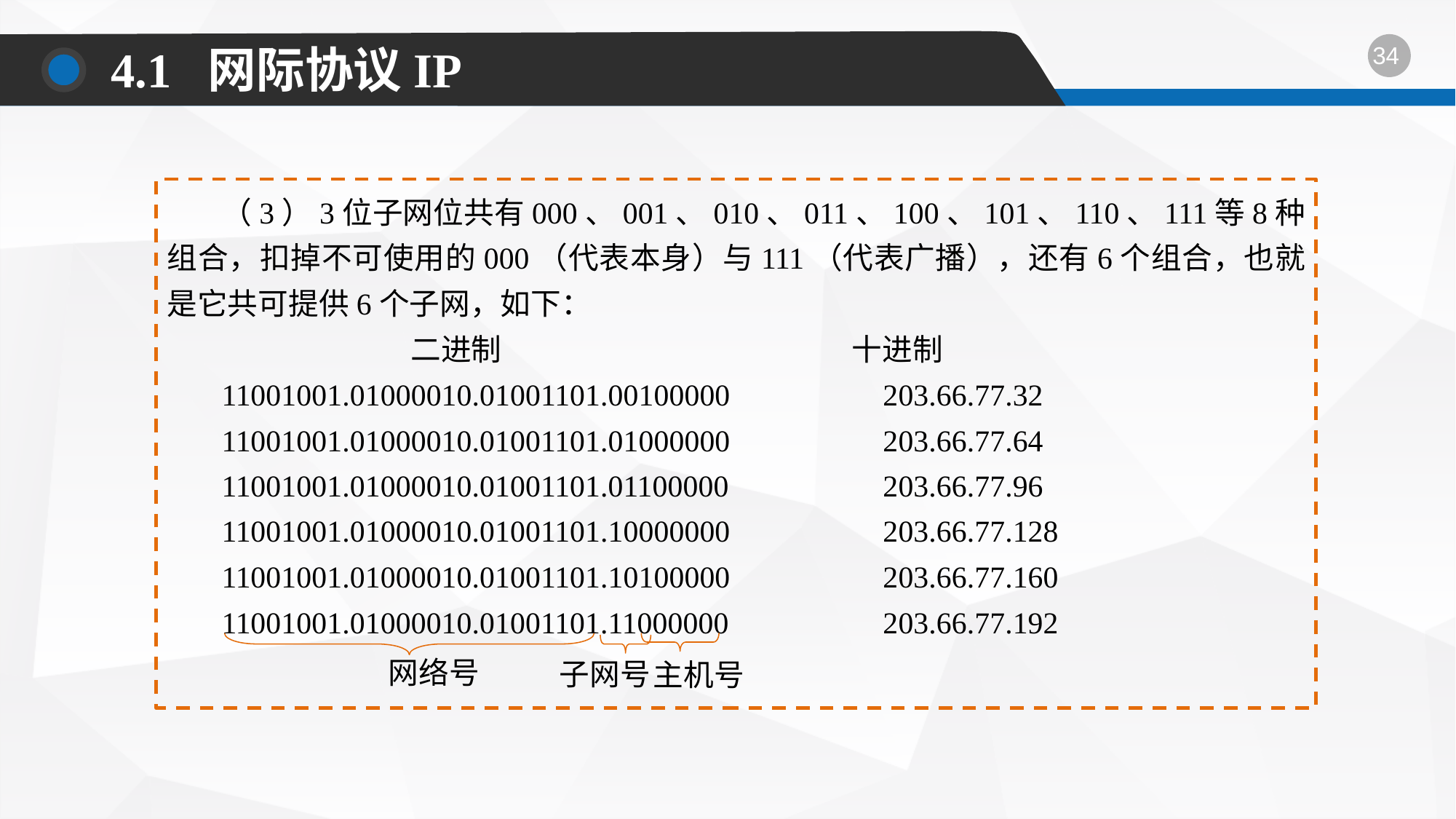

4.1  网际协议IP
（3）3位子网位共有000、001、010、011、100、101、110、111等8种组合，扣掉不可使用的000（代表本身）与111（代表广播），还有6个组合，也就是它共可提供6个子网，如下：
                           二进制                                                    十进制
11001001.01000010.01001101.00100000	        203.66.77.32
11001001.01000010.01001101.01000000	        203.66.77.64
11001001.01000010.01001101.01100000	        203.66.77.96
11001001.01000010.01001101.10000000	        203.66.77.128
11001001.01000010.01001101.10100000	        203.66.77.160
11001001.01000010.01001101.11000000	        203.66.77.192

网络号
子网号
主机号